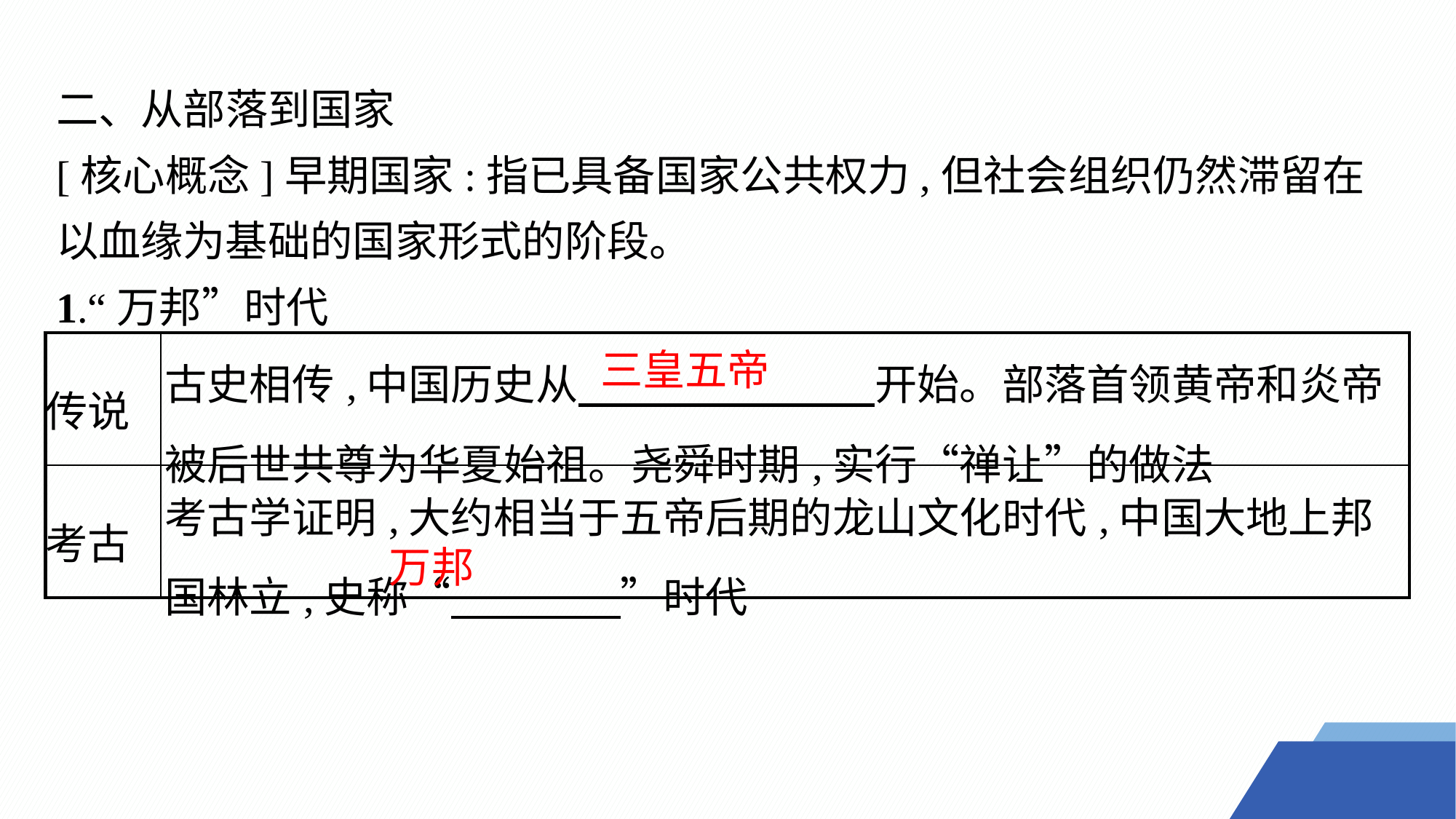

二、从部落到国家
[核心概念]早期国家:指已具备国家公共权力,但社会组织仍然滞留在以血缘为基础的国家形式的阶段。
1.“万邦”时代
三皇五帝
| 传说 | 古史相传,中国历史从　　　　　　　开始。部落首领黄帝和炎帝被后世共尊为华夏始祖。尧舜时期,实行“禅让”的做法 |
| --- | --- |
| 考古 | 考古学证明,大约相当于五帝后期的龙山文化时代,中国大地上邦国林立,史称“　　　　”时代 |
万邦